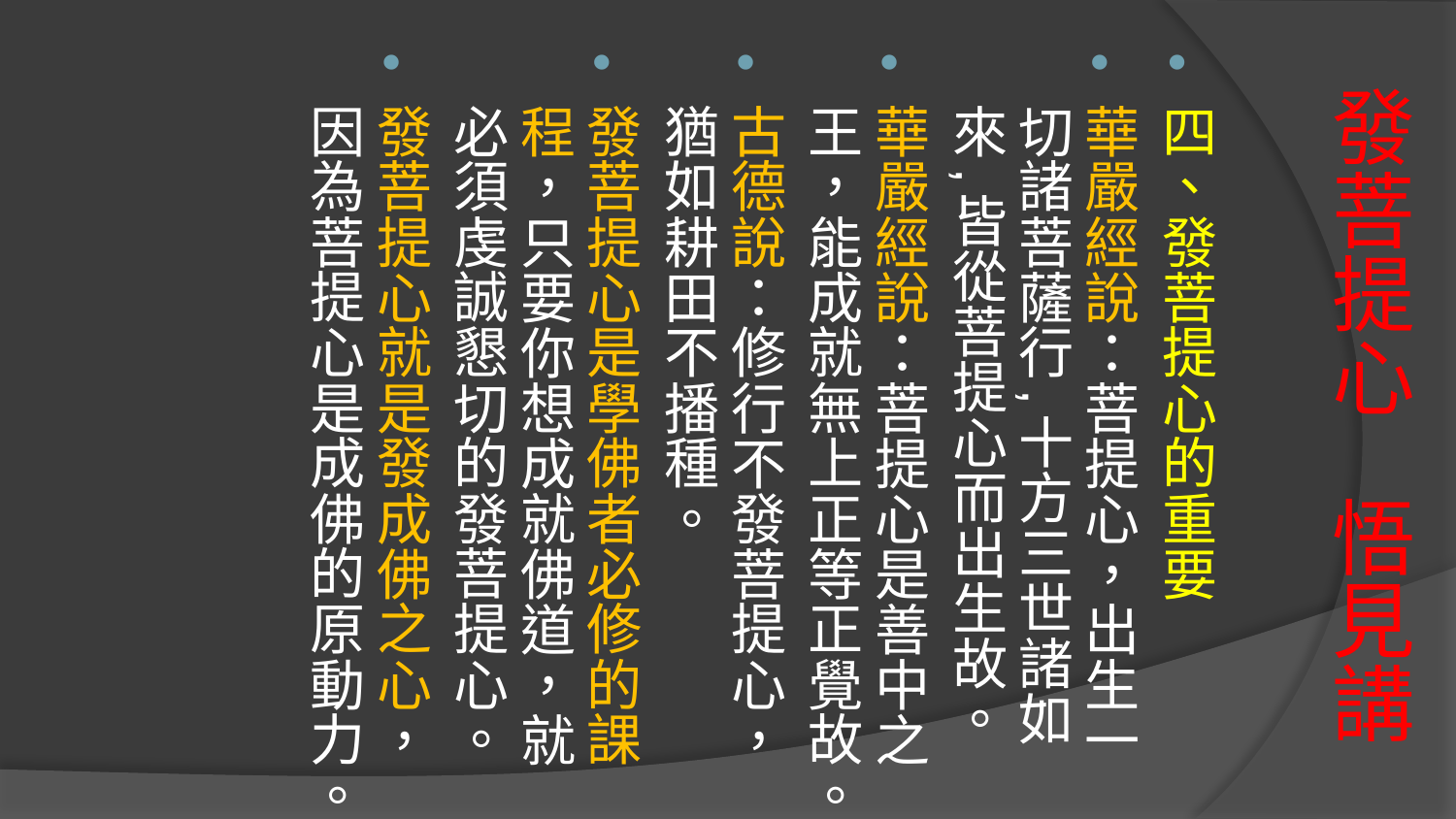

四、發菩提心的重要
華嚴經說：菩提心，出生一切諸菩薩行,十方三世諸如來,皆從菩提心而出生故。
華嚴經說：菩提心是善中之王，能成就無上正等正覺故。
古德說：修行不發菩提心，猶如耕田不播種。
發菩提心是學佛者必修的課程，只要你想成就佛道，就必須虔誠懇切的發菩提心。
發菩提心就是發成佛之心，因為菩提心是成佛的原動力。

# 發菩提心    悟見講